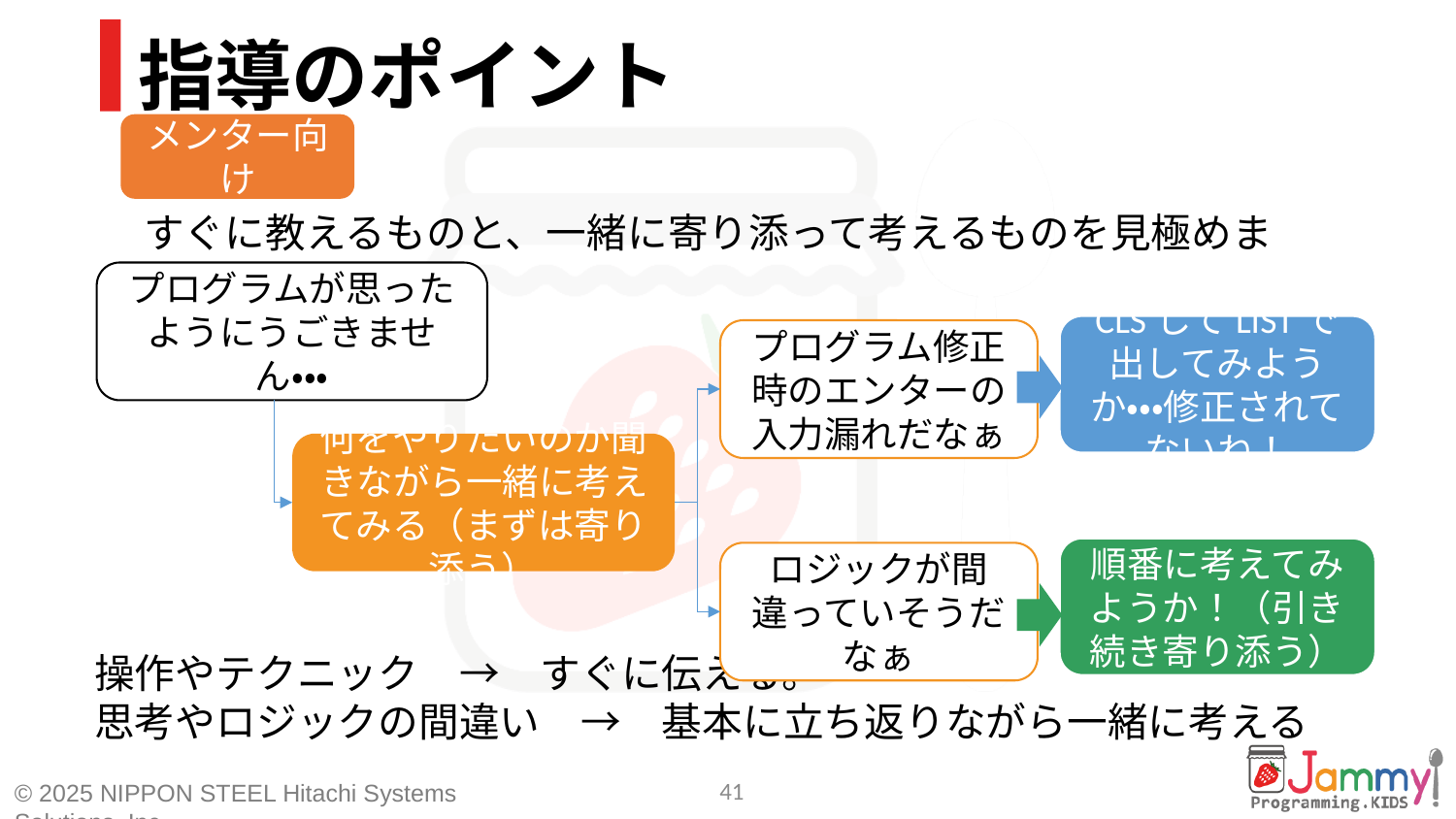

# 指導のポイント
すぐに教えるものと、一緒に寄り添って考えるものを見極めましょう！
プログラムが思ったようにうごきません・・・
CLSしてLISTで出してみようか・・・修正されてないね！
プログラム修正時のエンターの入力漏れだなぁ

何をやりたいのか聞きながら一緒に考えてみる（まずは寄り添う）
順番に考えてみようか！（引き続き寄り添う）
ロジックが間違っていそうだなぁ

操作やテクニック　→　すぐに伝える。
思考やロジックの間違い　→　基本に立ち返りながら一緒に考える
41